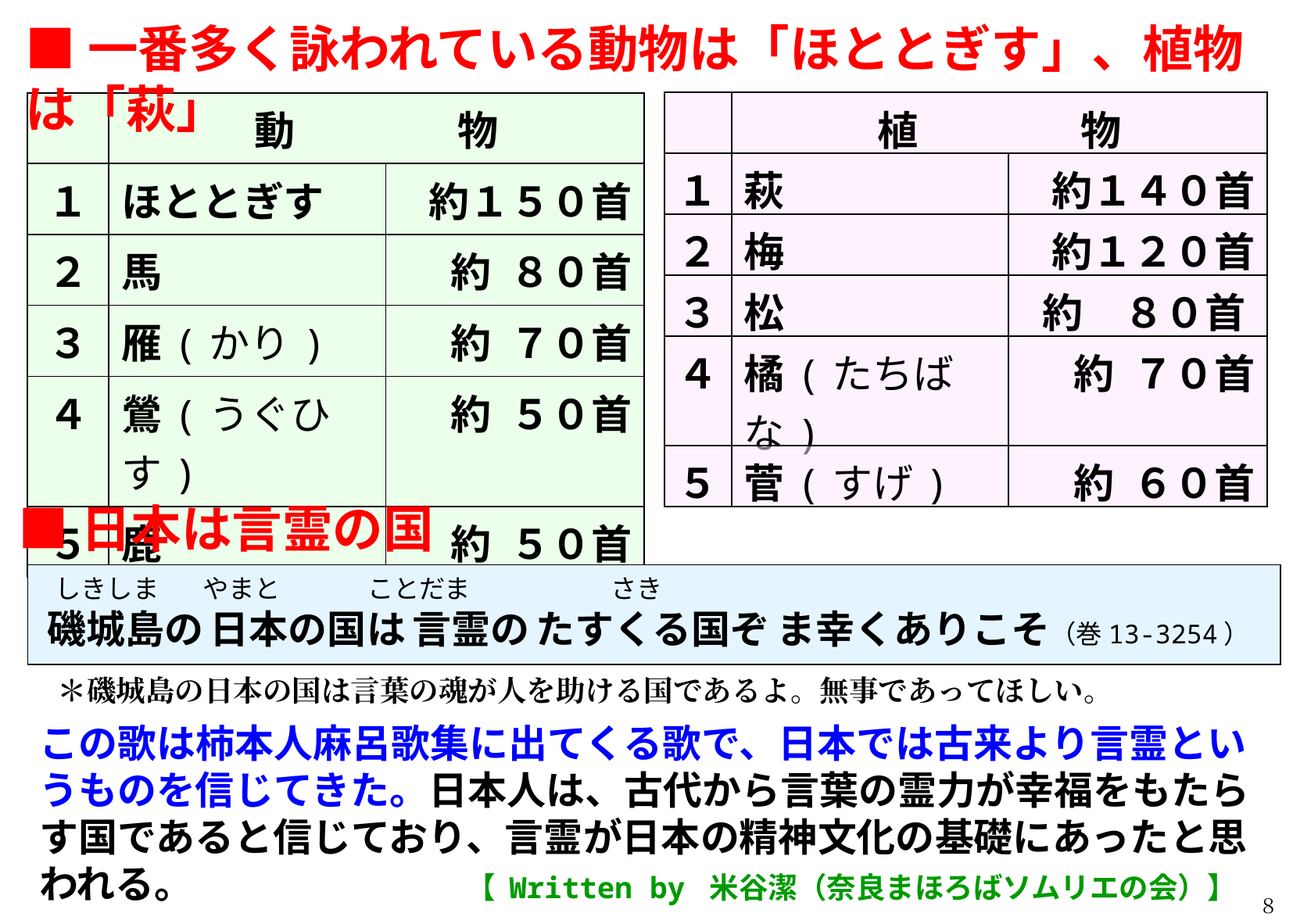

■一番多く詠われている動物は「ほととぎす」、植物は「萩」
|  | 植　　　　物 |  |
| --- | --- | --- |
| １ | 萩 | 約１４０首 |
| ２ | 梅 | 約１２０首 |
| ３ | 松 | 約　８０首 |
| ４ | 橘(たちばな) | 約 ７０首 |
| ５ | 菅(すげ) | 約 ６０首 |
|  | 動　　　　物 |  |
| --- | --- | --- |
| １ | ほととぎす | 約１５０首 |
| ２ | 馬 | 約 ８０首 |
| ３ | 雁(かり) | 約 ７０首 |
| ４ | 鶯(うぐひす) | 約 ５０首 |
| ５ | 鹿 | 約 ５０首 |
■日本は言霊の国

　しきしま 　  やまと　　      ことだま                        さき
 磯城島の 日本の国は 言霊の たすくる国ぞ ま幸くありこそ（巻13-3254）

＊磯城島の日本の国は言葉の魂が人を助ける国であるよ。無事であってほしい。
この歌は柿本人麻呂歌集に出てくる歌で、日本では古来より言霊というものを信じてきた。日本人は、古代から言葉の霊力が幸福をもたらす国であると信じており、言霊が日本の精神文化の基礎にあったと思われる。                               【 Written by 米谷潔（奈良まほろばソムリエの会）】
８